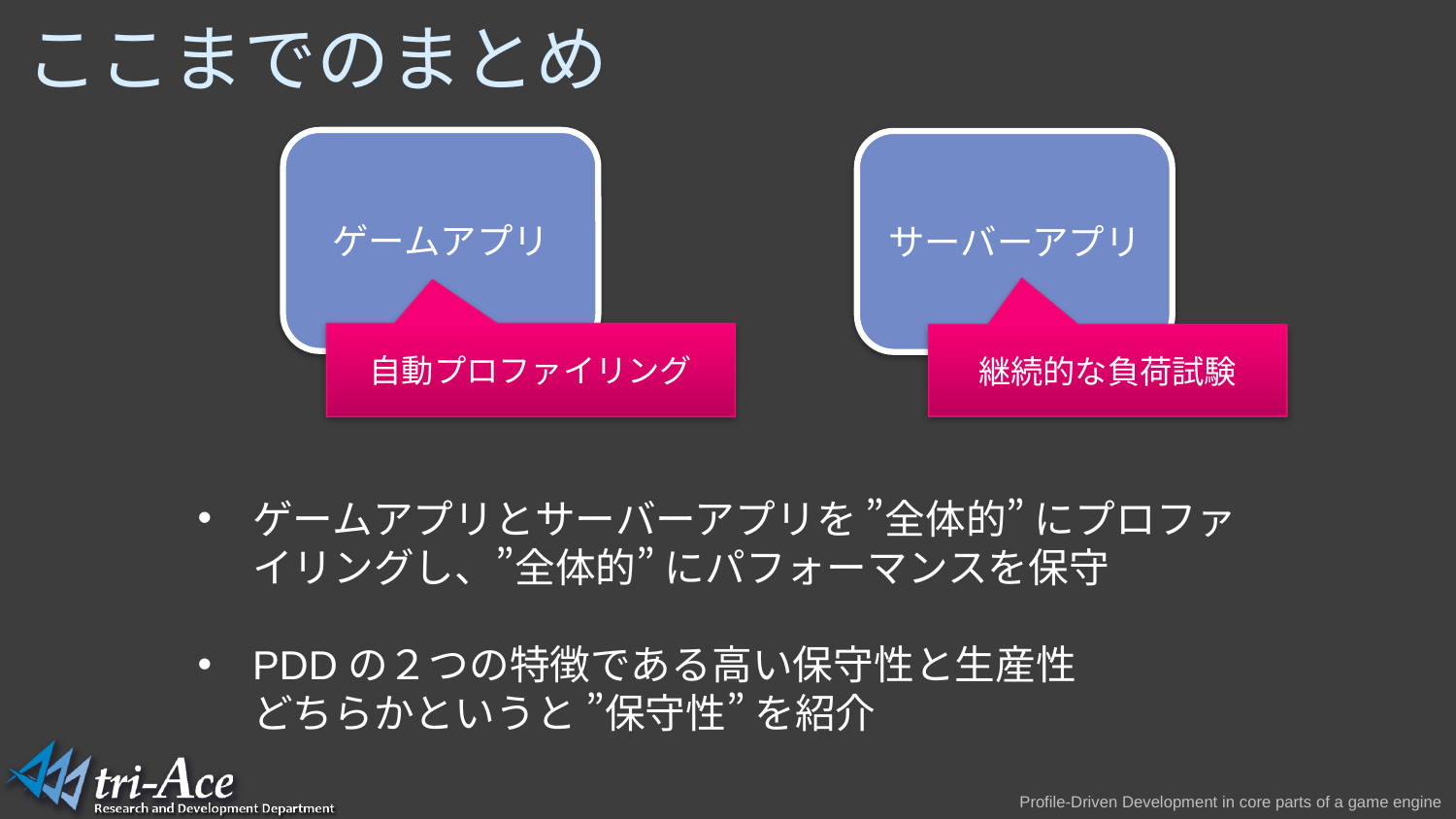

# ここまでのまとめ
ゲームアプリ
サーバーアプリ
自動プロファイリング
継続的な負荷試験
ゲームアプリとサーバーアプリを ”全体的” にプロファイリングし、”全体的” にパフォーマンスを保守

PDDの２つの特徴である高い保守性と生産性
どちらかというと ”保守性” を紹介